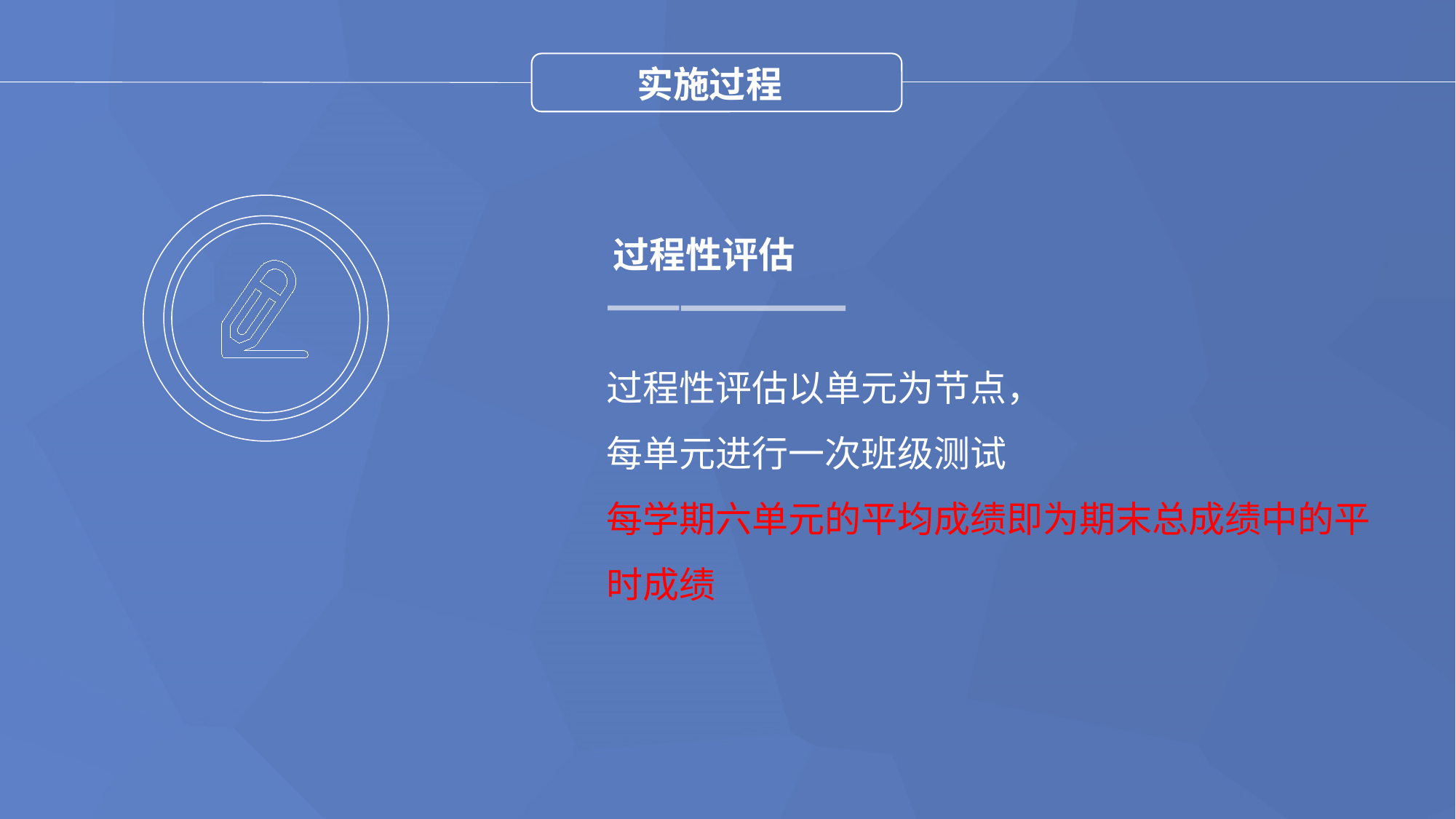

实施过程

过程性评估

过程性评估以单元为节点，
每单元进行一次班级测试
每学期六单元的平均成绩即为期末总成绩中的平时成绩